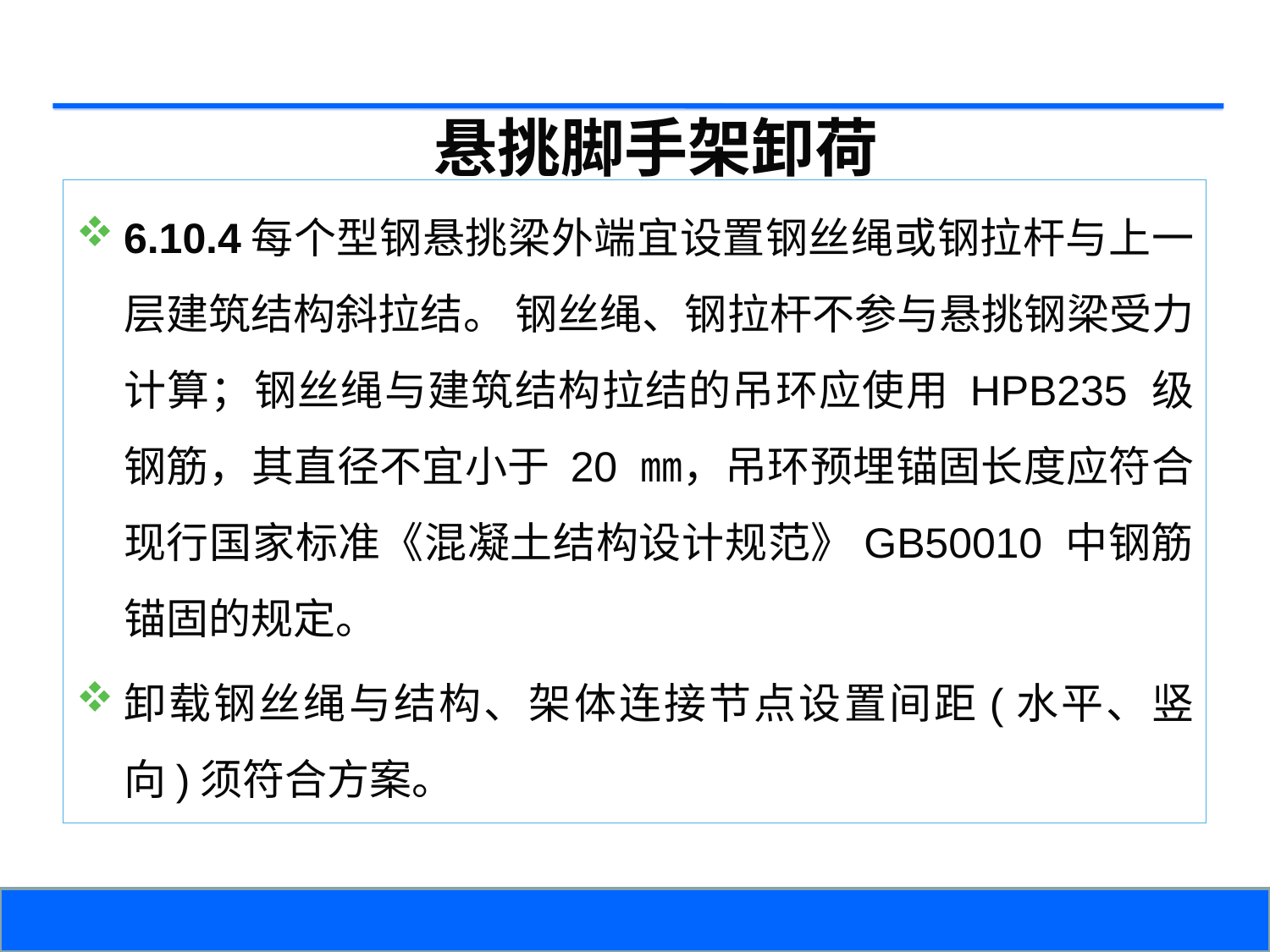

悬挑脚手架卸荷
6.10.4	每个型钢悬挑梁外端宜设置钢丝绳或钢拉杆与上一层建筑结构斜拉结。 钢丝绳、钢拉杆不参与悬挑钢梁受力计算；钢丝绳与建筑结构拉结的吊环应使用 HPB235 级钢筋，其直径不宜小于 20 ㎜，吊环预埋锚固长度应符合现行国家标准《混凝土结构设计规范》GB50010 中钢筋锚固的规定。
卸载钢丝绳与结构、架体连接节点设置间距(水平、竖向)须符合方案。